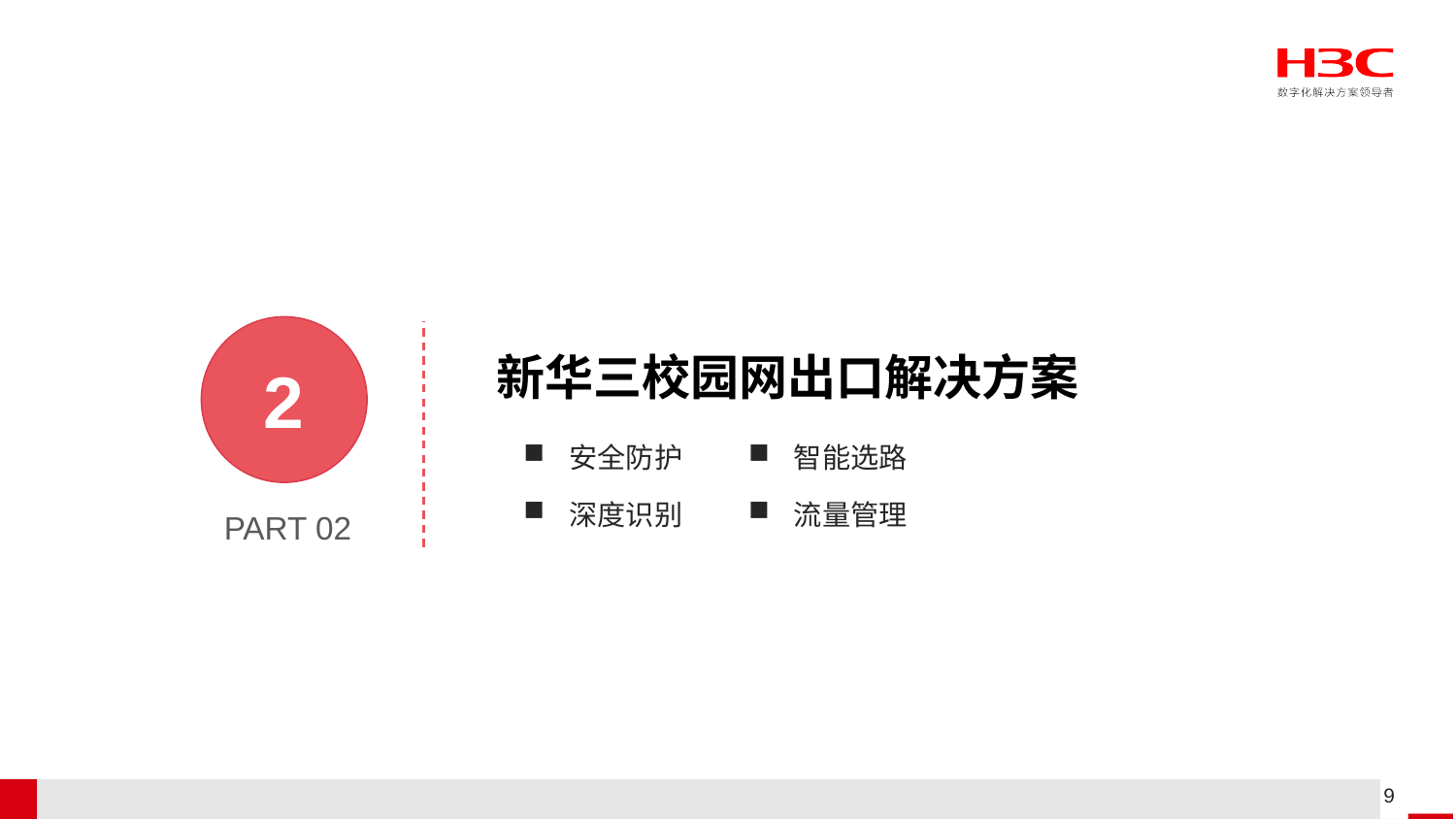

新华三校园网出口解决方案
2
安全防护
智能选路
流量管理
深度识别
PART 02